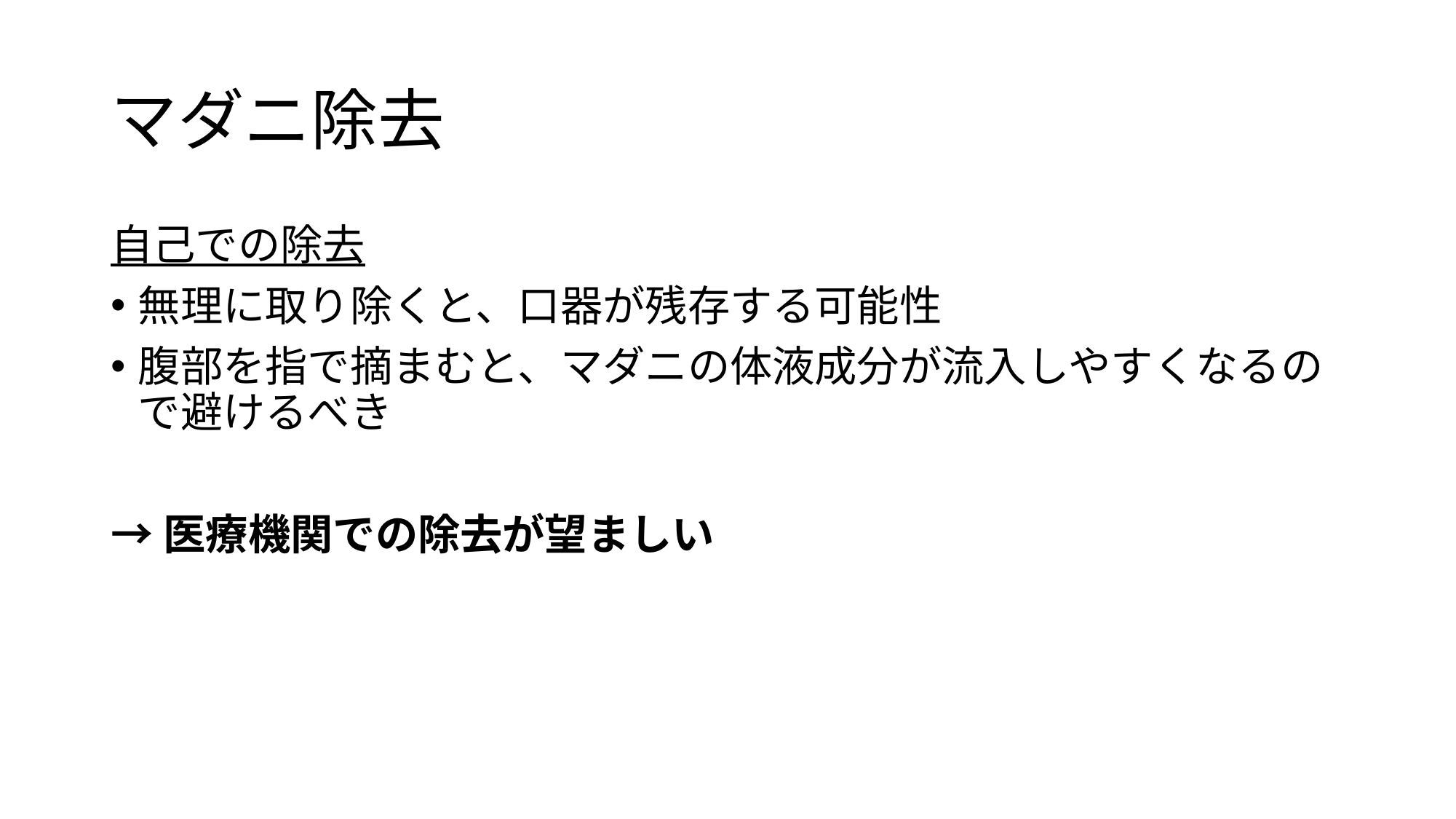

# マダニ除去
自己での除去
無理に取り除くと、口器が残存する可能性
腹部を指で摘まむと、マダニの体液成分が流入しやすくなるので避けるべき

→医療機関での除去が望ましい